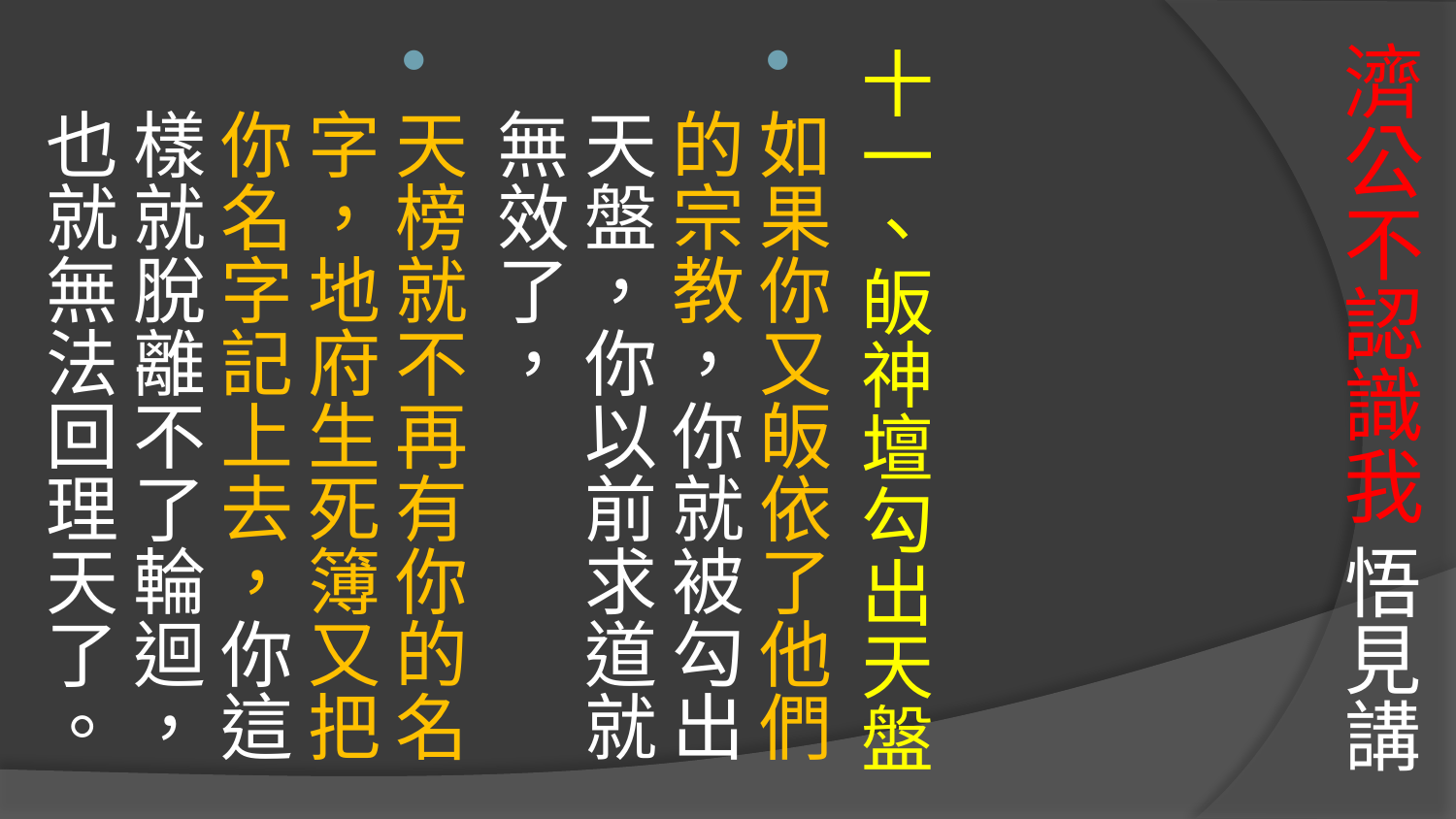

# 濟公不認識我 悟見講
十一、皈神壇勾出天盤
如果你又皈依了他們的宗教，你就被勾出天盤，你以前求道就無效了，
天榜就不再有你的名字，地府生死簿又把你名字記上去，你這樣就脫離不了輪迴，也就無法回理天了。